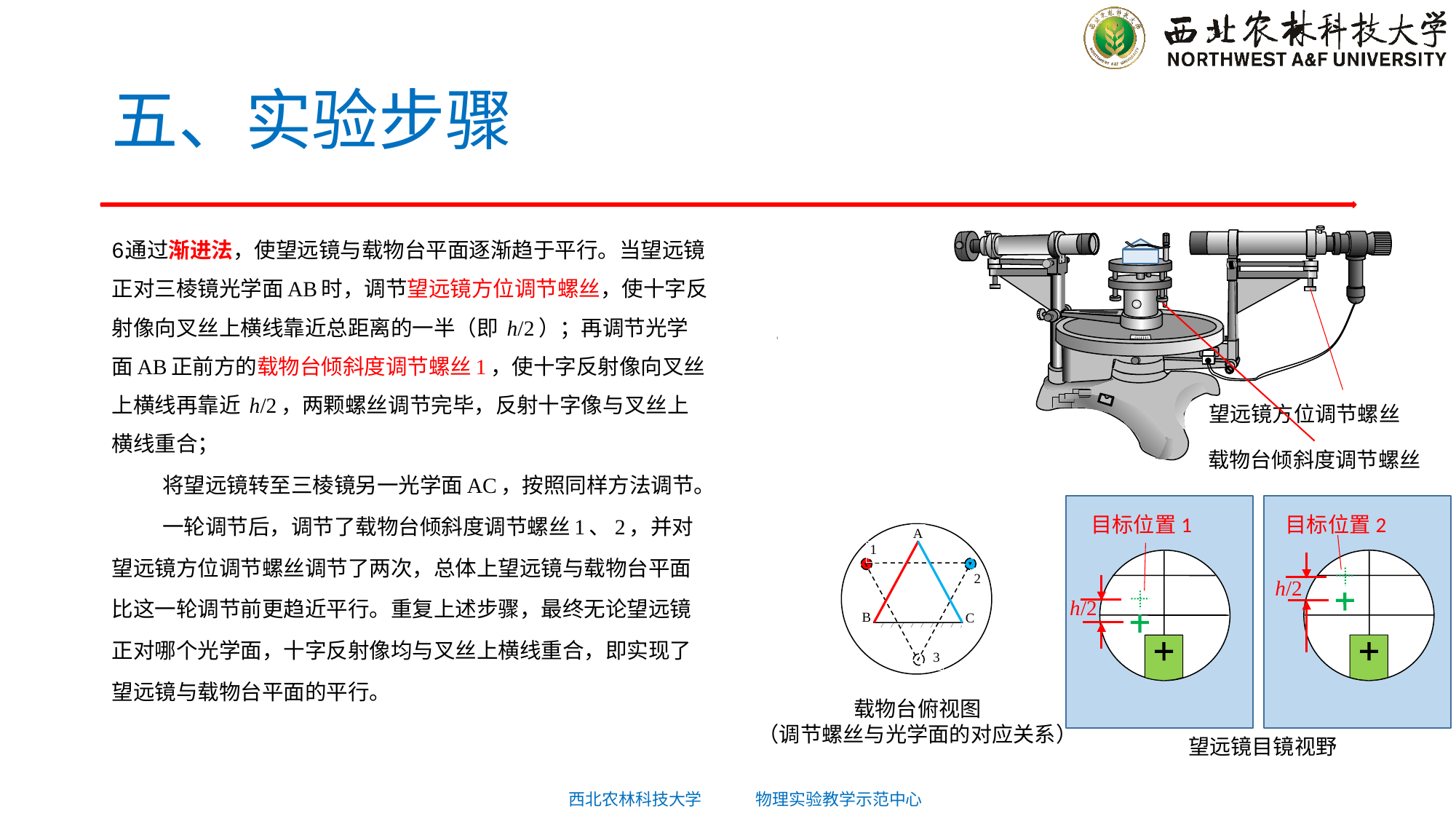

# 五、实验步骤
通过渐进法，使望远镜与载物台平面逐渐趋于平行。当望远镜正对三棱镜光学面AB时，调节望远镜方位调节螺丝，使十字反射像向叉丝上横线靠近总距离的一半（即 h/2）；再调节光学面AB正前方的载物台倾斜度调节螺丝1，使十字反射像向叉丝上横线再靠近 h/2，两颗螺丝调节完毕，反射十字像与叉丝上横线重合；
将望远镜转至三棱镜另一光学面AC，按照同样方法调节。
一轮调节后，调节了载物台倾斜度调节螺丝1、2，并对望远镜方位调节螺丝调节了两次，总体上望远镜与载物台平面比这一轮调节前更趋近平行。重复上述步骤，最终无论望远镜正对哪个光学面，十字反射像均与叉丝上横线重合，即实现了望远镜与载物台平面的平行。

望远镜方位调节螺丝
载物台倾斜度调节螺丝

目标位置1
目标位置2

h/2
h/2

望远镜目镜视野

A
1

2
B
C
3

载物台俯视图
（调节螺丝与光学面的对应关系）